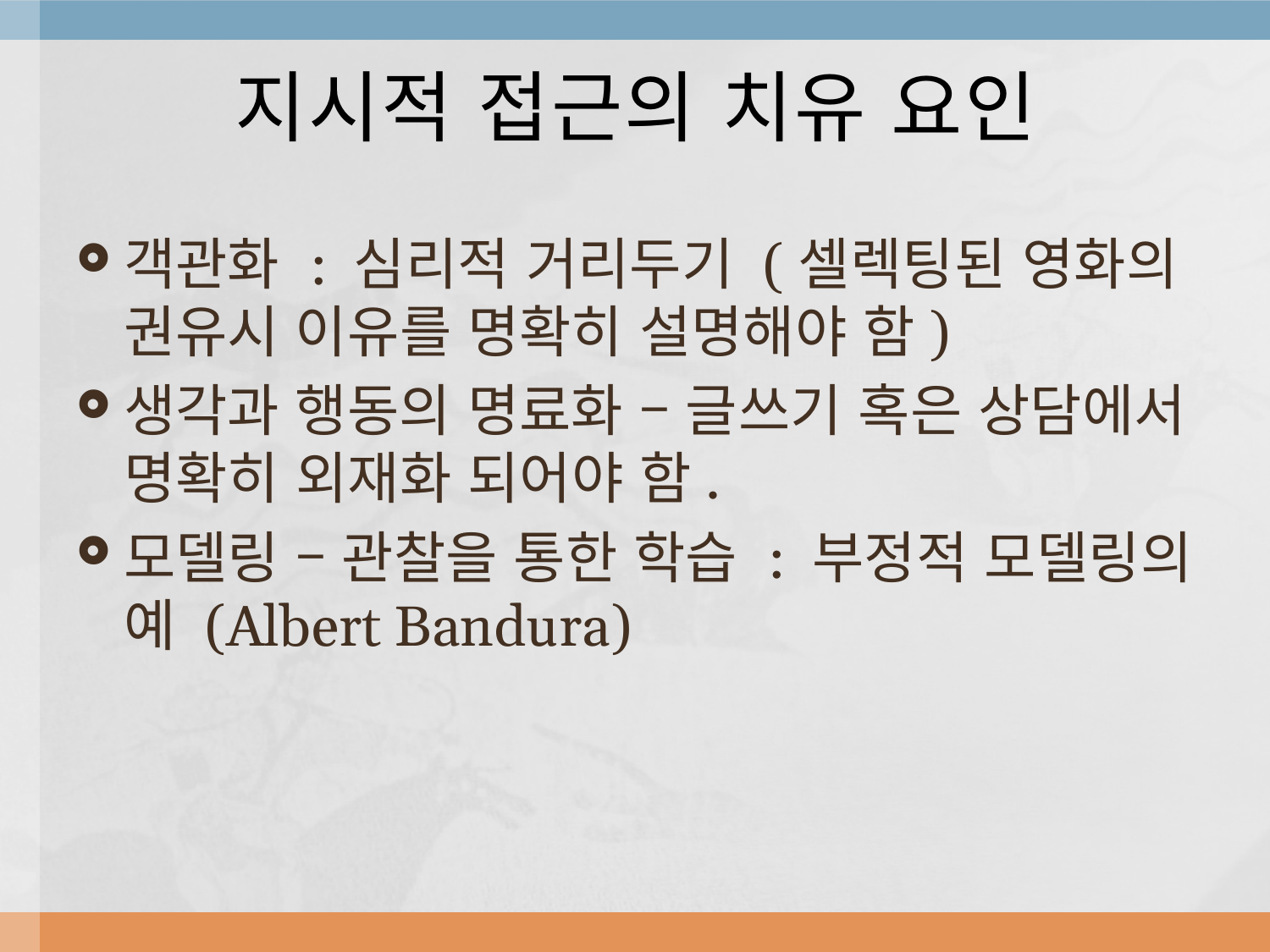

# 지시적 접근의 치유 요인
객관화 : 심리적 거리두기 (셀렉팅된 영화의 권유시 이유를 명확히 설명해야 함)
생각과 행동의 명료화 – 글쓰기 혹은 상담에서 명확히 외재화 되어야 함.
모델링 – 관찰을 통한 학습 : 부정적 모델링의 예 (Albert Bandura)